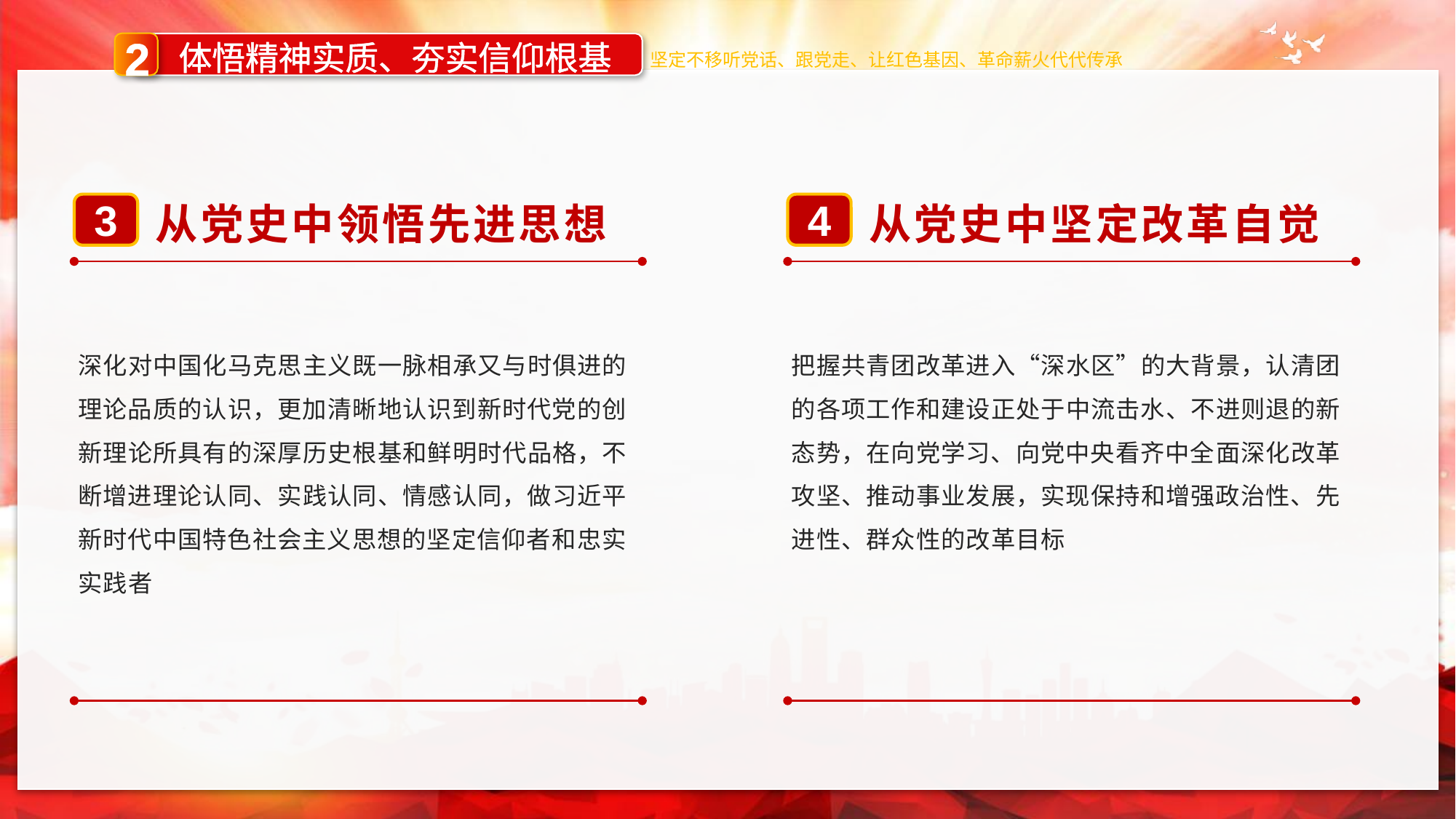

2
体悟精神实质、夯实信仰根基

坚定不移听党话、跟党走、让红色基因、革命薪火代代传承
3
从党史中领悟先进思想
4
从党史中坚定改革自觉
深化对中国化马克思主义既一脉相承又与时俱进的理论品质的认识，更加清晰地认识到新时代党的创新理论所具有的深厚历史根基和鲜明时代品格，不断增进理论认同、实践认同、情感认同，做习近平新时代中国特色社会主义思想的坚定信仰者和忠实实践者
把握共青团改革进入“深水区”的大背景，认清团的各项工作和建设正处于中流击水、不进则退的新态势，在向党学习、向党中央看齐中全面深化改革攻坚、推动事业发展，实现保持和增强政治性、先进性、群众性的改革目标